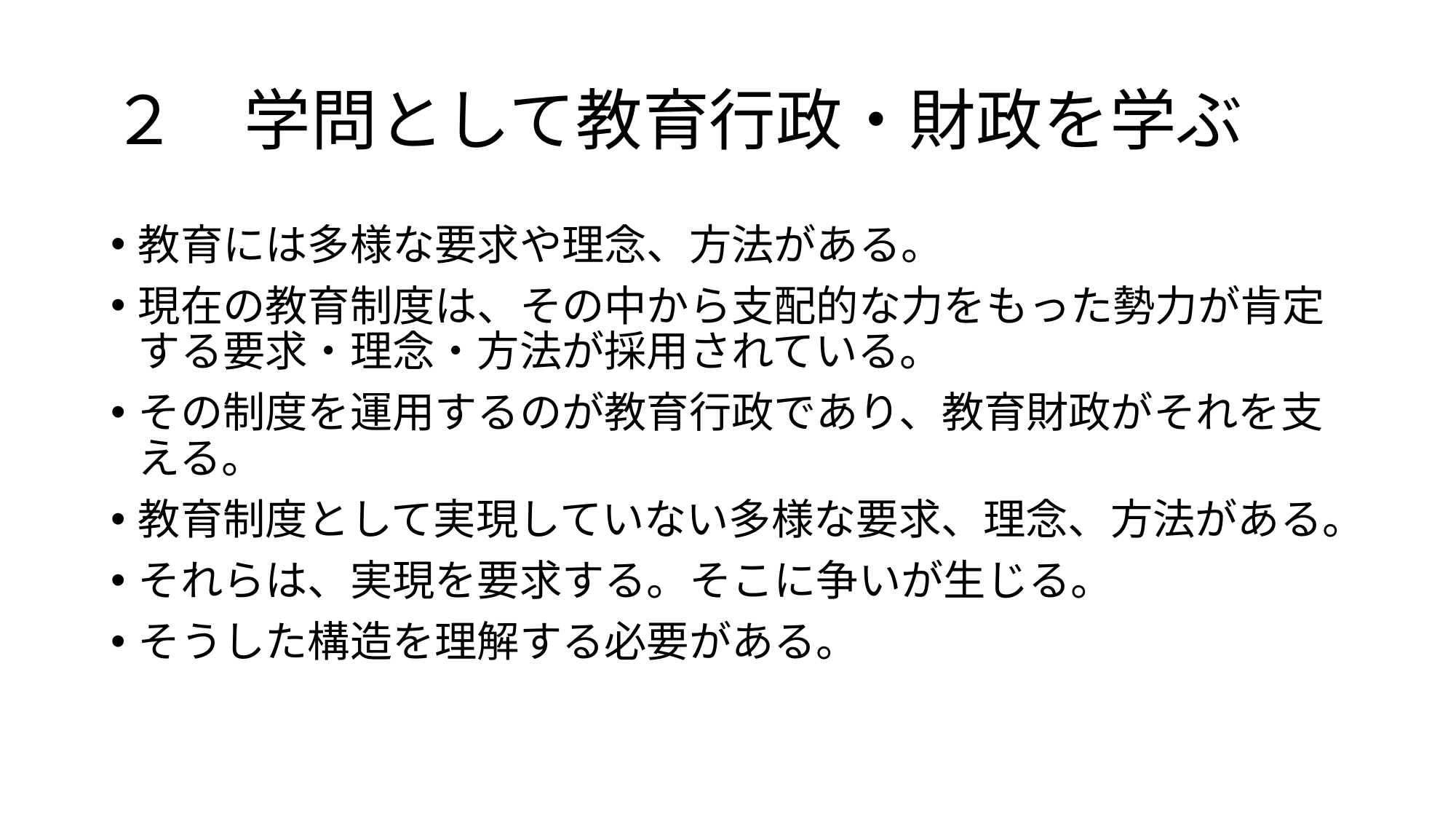

# ２　学問として教育行政・財政を学ぶ
教育には多様な要求や理念、方法がある。
現在の教育制度は、その中から支配的な力をもった勢力が肯定する要求・理念・方法が採用されている。
その制度を運用するのが教育行政であり、教育財政がそれを支える。
教育制度として実現していない多様な要求、理念、方法がある。
それらは、実現を要求する。そこに争いが生じる。
そうした構造を理解する必要がある。